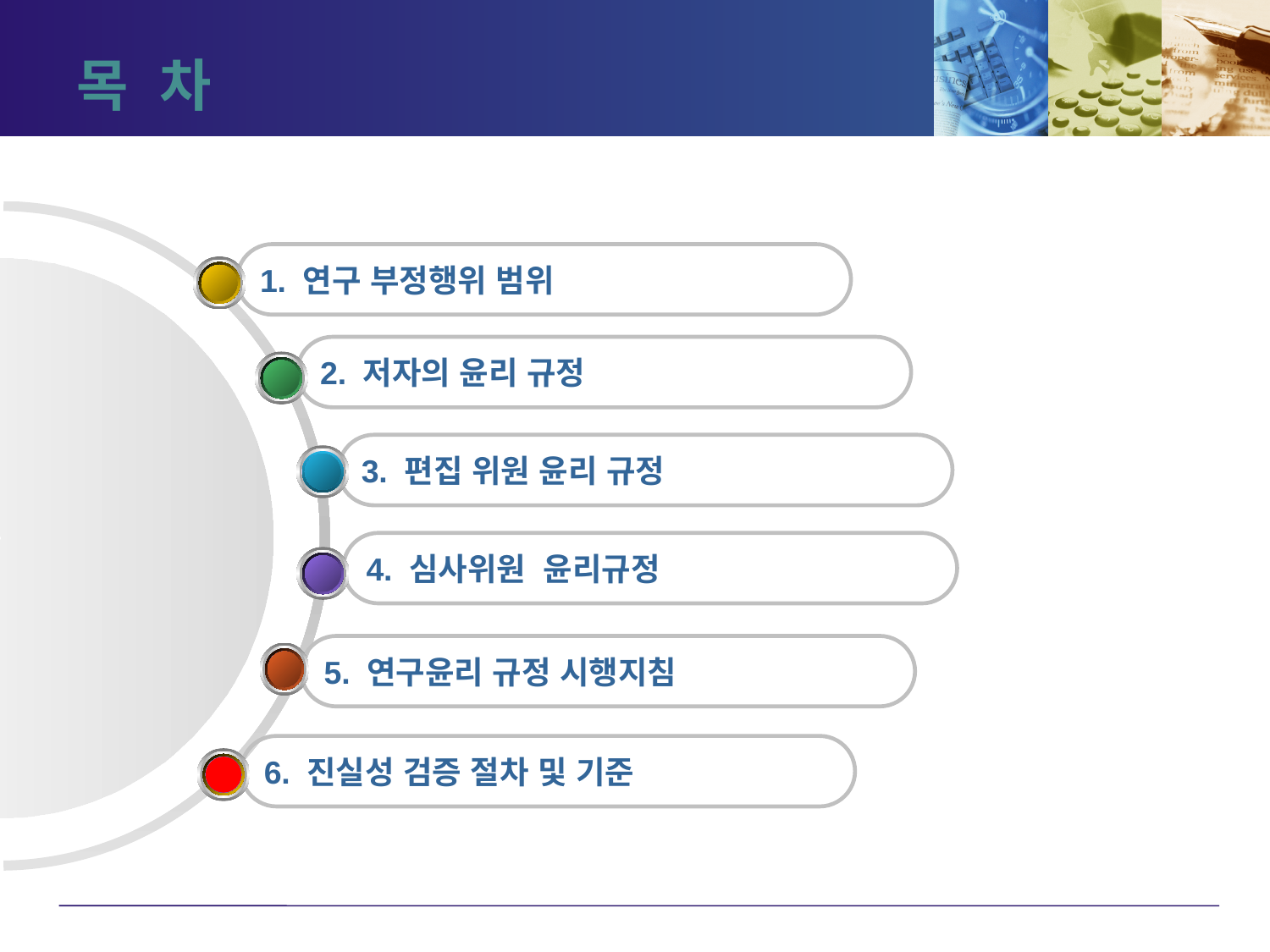

# 목  차

1. 연구 부정행위 범위

2. 저자의 윤리 규정

3. 편집 위원 윤리 규정

4. 심사위원  윤리규정

5. 연구윤리 규정 시행지침

6. 진실성 검증 절차 및 기준